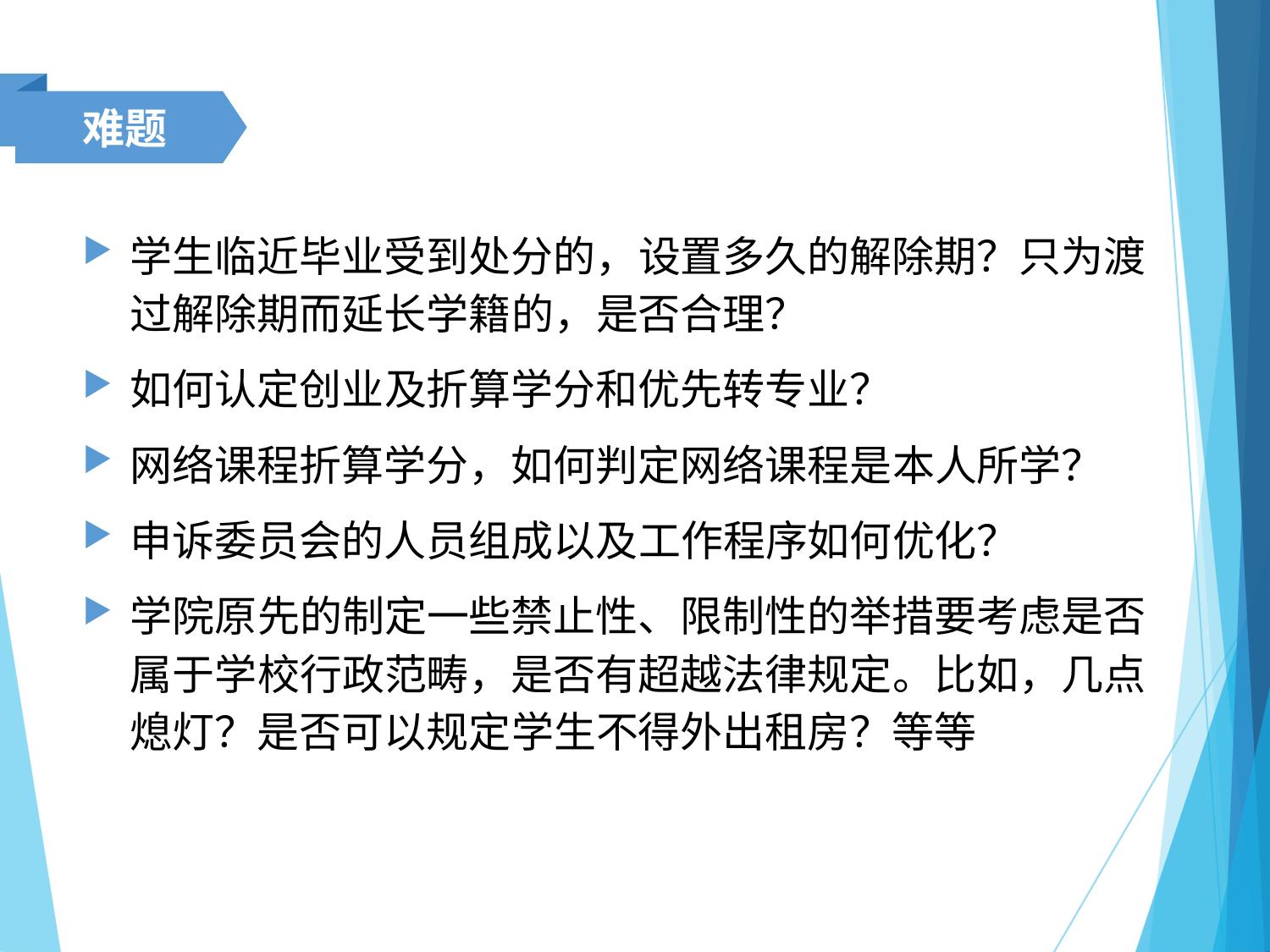

难题

学生临近毕业受到处分的，设置多久的解除期？只为渡过解除期而延长学籍的，是否合理？
如何认定创业及折算学分和优先转专业？
网络课程折算学分，如何判定网络课程是本人所学？
申诉委员会的人员组成以及工作程序如何优化？
学院原先的制定一些禁止性、限制性的举措要考虑是否属于学校行政范畴，是否有超越法律规定。比如，几点熄灯？是否可以规定学生不得外出租房？等等